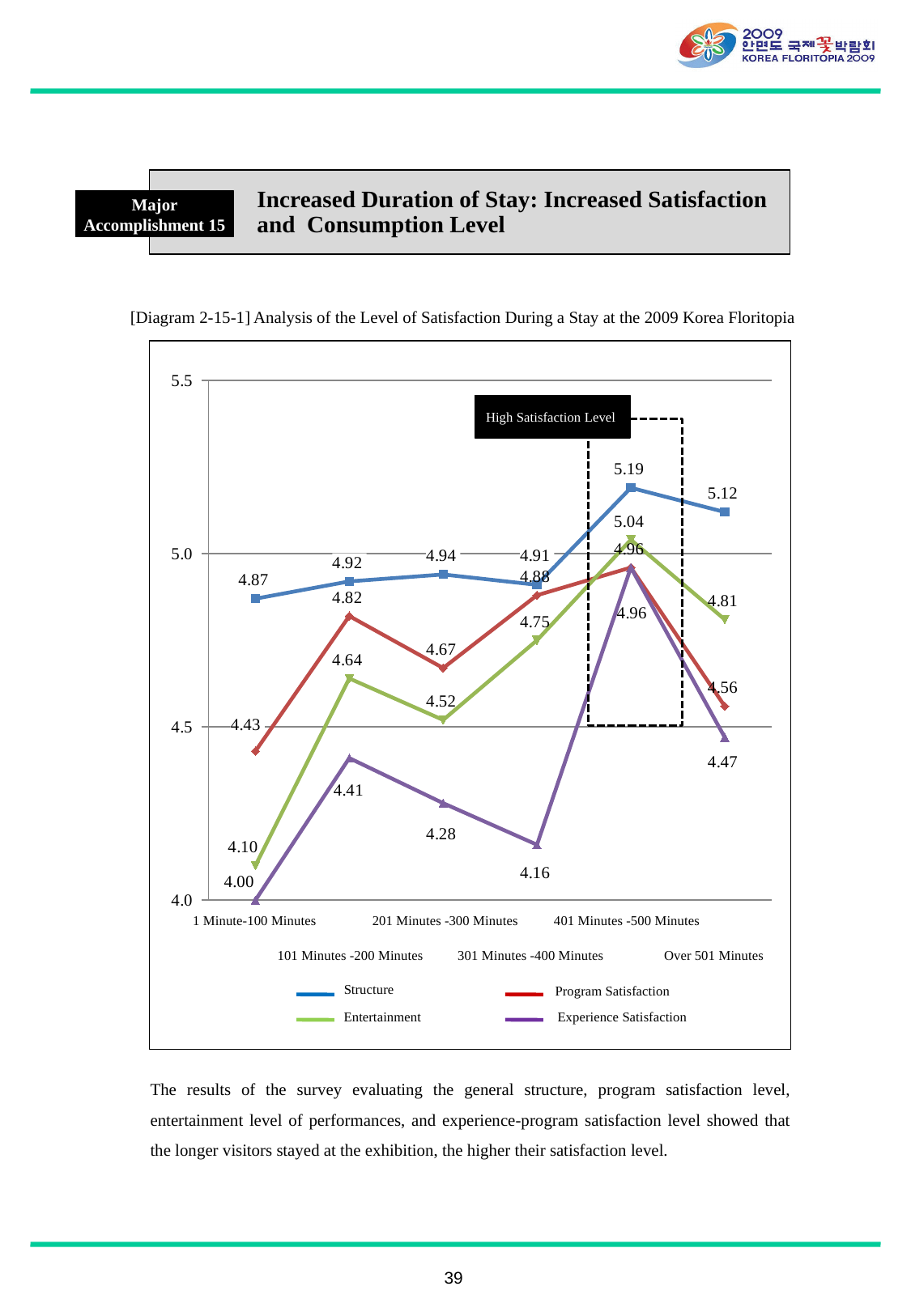

Increased Duration of Stay: Increased Satisfaction and  Consumption Level
Major Accomplishment 15
[Diagram 2-15-1] Analysis of the Level of Satisfaction During a Stay at the 2009 Korea Floritopia

### Chart

| Category | 짜임새 | 프로그램만족 | 공연재미 | 체험만족 |
|---|---|---|---|---|
| 1분~100분 | 4.87 | 4.430000000000002 | 4.1 | 4.0 |
| 101분~200분 | 4.92 | 4.8199999999999985 | 4.64 | 4.41 |
| 201분~300분 | 4.94 | 4.67 | 4.52 | 4.28 |
| 301분~400분 | 4.91 | 4.88 | 4.75 | 4.1599999999999975 |
| 401분~500분 | 5.1899999999999995 | 4.96 | 5.04 | 4.96 |
| 501분 이상  | 5.1199999999999966 | 4.56 | 4.81 | 4.470000000000002 |
High Satisfaction Level

1 Minute-100 Minutes
201 Minutes -300 Minutes
401 Minutes -500 Minutes
101 Minutes -200 Minutes
301 Minutes -400 Minutes
Over 501 Minutes
Structure
Program Satisfaction
Entertainment
Experience Satisfaction
The results of the survey evaluating the general structure, program satisfaction level, entertainment level of performances, and experience-program satisfaction level showed that the longer visitors stayed at the exhibition, the higher their satisfaction level.
39